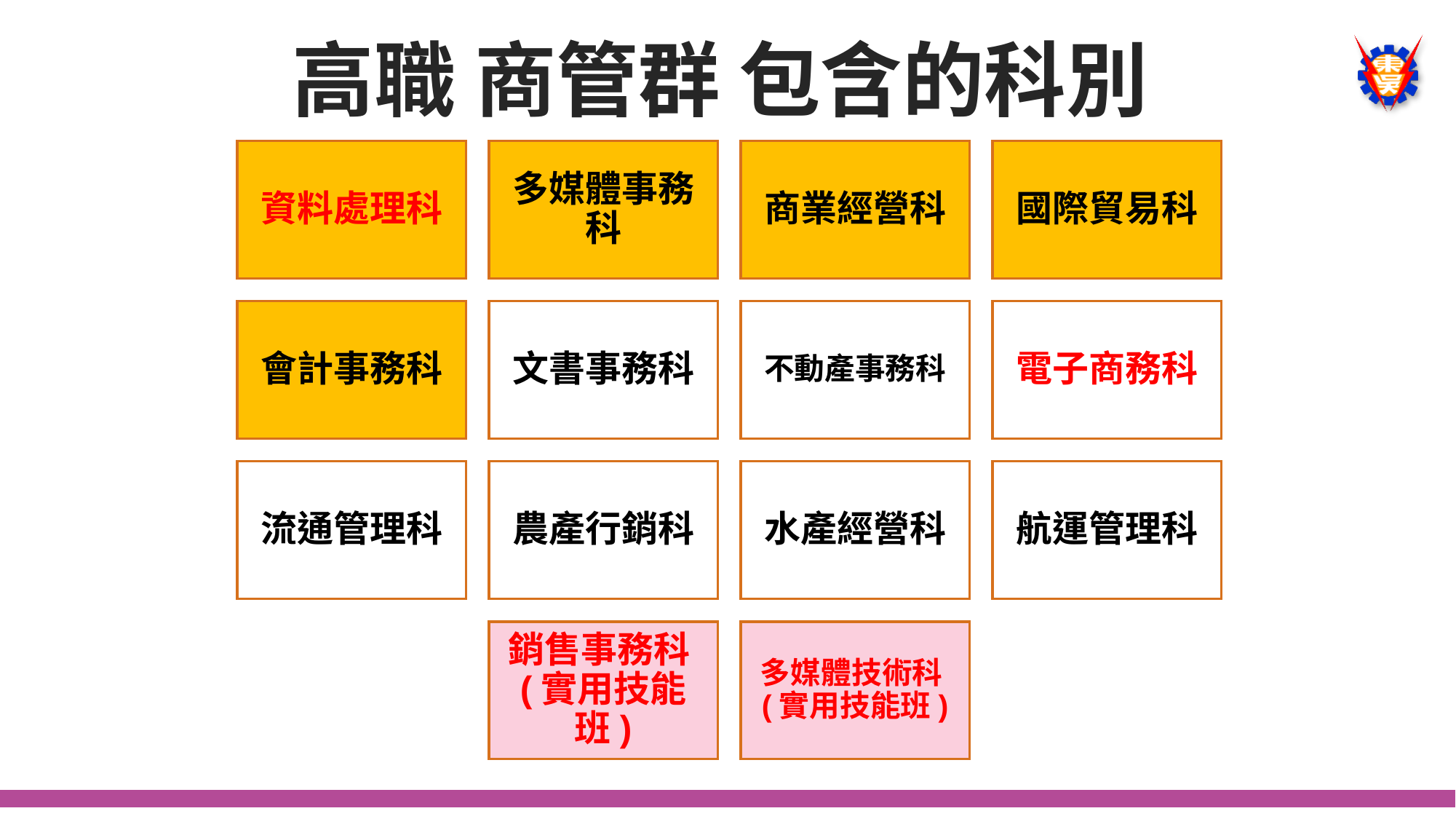

高職 商管群 包含的科別
資料處理科
多媒體事務科
商業經營科
國際貿易科
會計事務科
文書事務科
不動產事務科
電子商務科
流通管理科
農產行銷科
水產經營科
航運管理科
銷售事務科(實用技能班)
多媒體技術科(實用技能班)